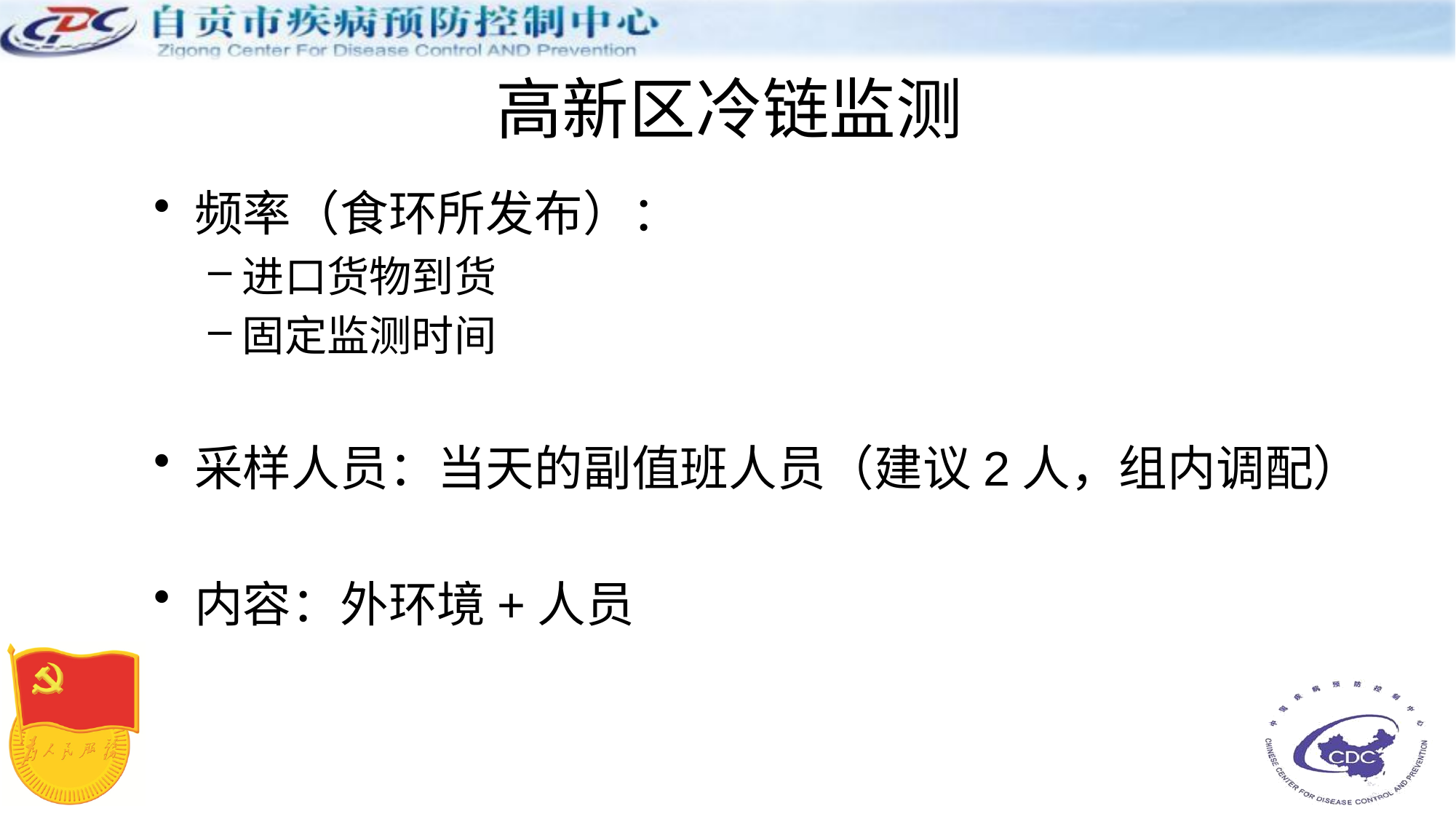

# 高新区冷链监测
频率（食环所发布）：
进口货物到货
固定监测时间

采样人员：当天的副值班人员（建议2人，组内调配）

内容：外环境+人员